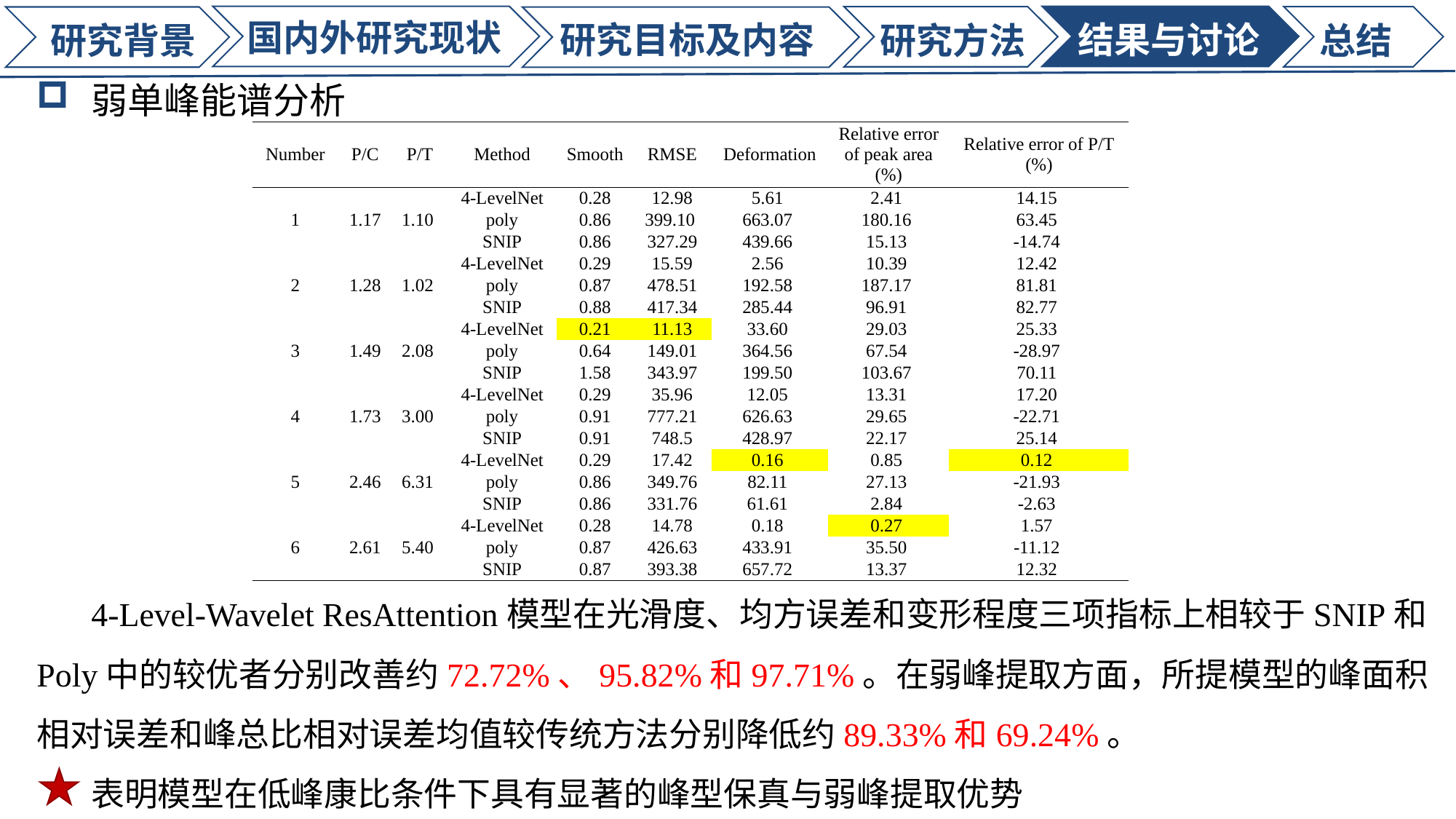

国内外研究现状
研究目标及内容
结果与讨论
研究背景
研究方法
总结
弱单峰能谱分析
| Number | P/C | P/T | Method | Smooth | RMSE | Deformation | Relative error of peak area (%) | Relative error of P/T (%) |
| --- | --- | --- | --- | --- | --- | --- | --- | --- |
| 1 | 1.17 | 1.10 | 4-LevelNet | 0.28 | 12.98 | 5.61 | 2.41 | 14.15 |
|  |  |  | poly | 0.86 | 399.10 | 663.07 | 180.16 | 63.45 |
|  |  |  | SNIP | 0.86 | 327.29 | 439.66 | 15.13 | -14.74 |
| 2 | 1.28 | 1.02 | 4-LevelNet | 0.29 | 15.59 | 2.56 | 10.39 | 12.42 |
|  |  |  | poly | 0.87 | 478.51 | 192.58 | 187.17 | 81.81 |
|  |  |  | SNIP | 0.88 | 417.34 | 285.44 | 96.91 | 82.77 |
| 3 | 1.49 | 2.08 | 4-LevelNet | 0.21 | 11.13 | 33.60 | 29.03 | 25.33 |
|  |  |  | poly | 0.64 | 149.01 | 364.56 | 67.54 | -28.97 |
|  |  |  | SNIP | 1.58 | 343.97 | 199.50 | 103.67 | 70.11 |
| 4 | 1.73 | 3.00 | 4-LevelNet | 0.29 | 35.96 | 12.05 | 13.31 | 17.20 |
|  |  |  | poly | 0.91 | 777.21 | 626.63 | 29.65 | -22.71 |
|  |  |  | SNIP | 0.91 | 748.5 | 428.97 | 22.17 | 25.14 |
| 5 | 2.46 | 6.31 | 4-LevelNet | 0.29 | 17.42 | 0.16 | 0.85 | 0.12 |
|  |  |  | poly | 0.86 | 349.76 | 82.11 | 27.13 | -21.93 |
|  |  |  | SNIP | 0.86 | 331.76 | 61.61 | 2.84 | -2.63 |
| 6 | 2.61 | 5.40 | 4-LevelNet | 0.28 | 14.78 | 0.18 | 0.27 | 1.57 |
|  |  |  | poly | 0.87 | 426.63 | 433.91 | 35.50 | -11.12 |
|  |  |  | SNIP | 0.87 | 393.38 | 657.72 | 13.37 | 12.32 |
4-Level-Wavelet ResAttention模型在光滑度、均方误差和变形程度三项指标上相较于SNIP和Poly中的较优者分别改善约72.72%、95.82%和97.71%。在弱峰提取方面，所提模型的峰面积相对误差和峰总比相对误差均值较传统方法分别降低约89.33%和69.24%。
表明模型在低峰康比条件下具有显著的峰型保真与弱峰提取优势